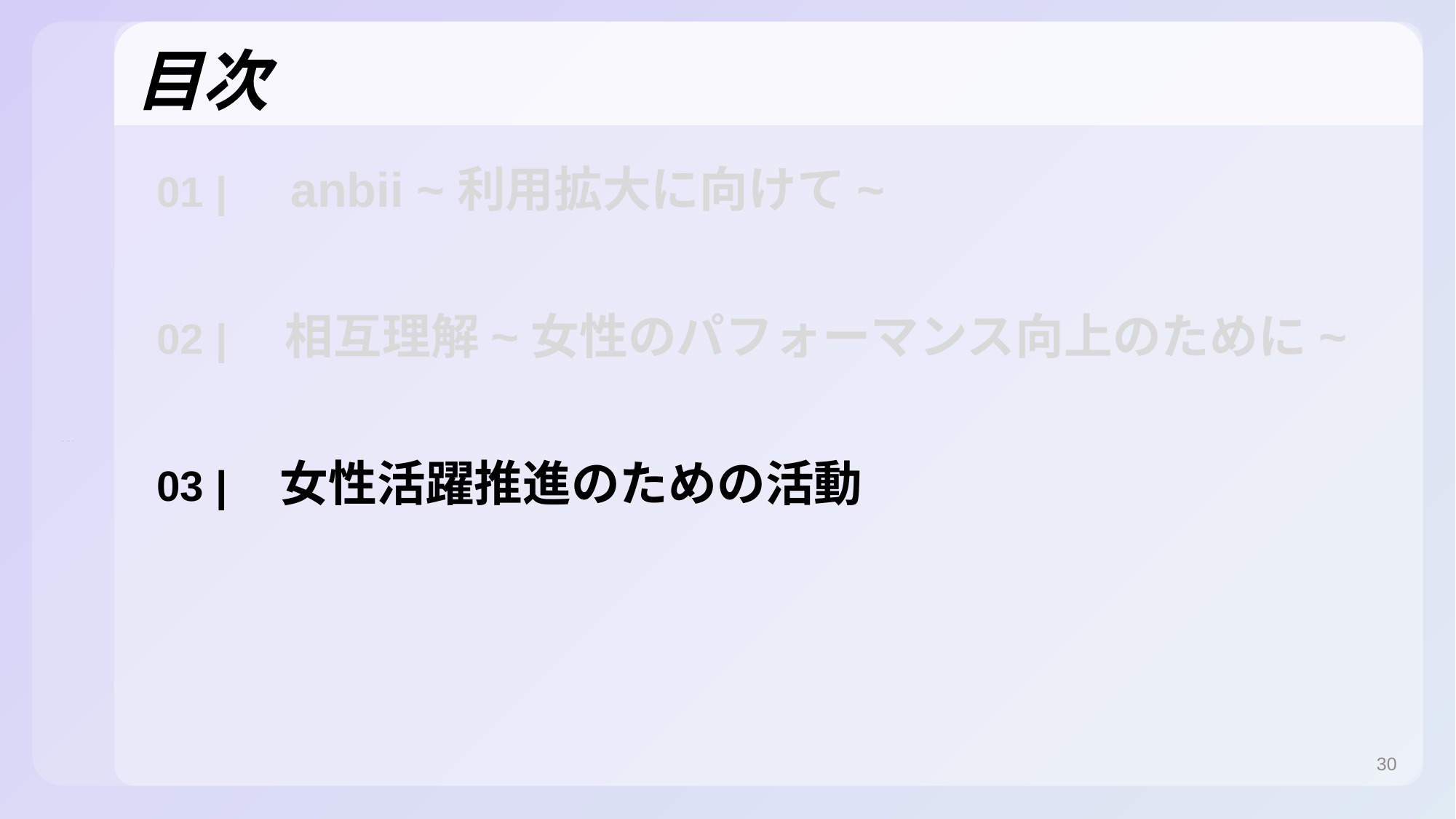

目次

01 |　anbii ~利用拡大に向けて~

02 |    相互理解~女性のパフォーマンス向上のために~

03 |　女性活躍推進のための活動

30